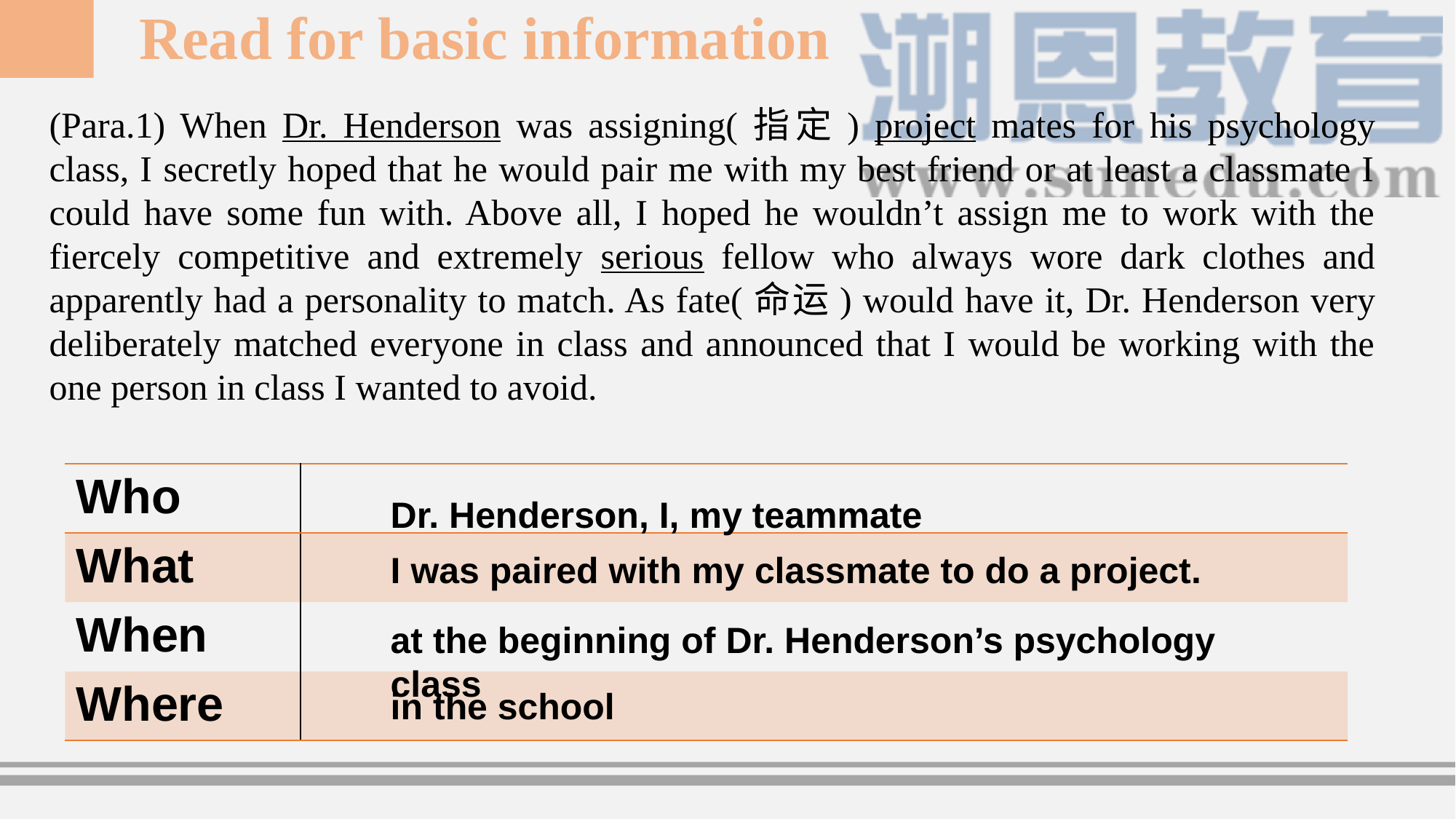

Read for basic information
(Para.1) When Dr. Henderson was assigning(指定) project mates for his psychology class, I secretly hoped that he would pair me with my best friend or at least a classmate I could have some fun with. Above all, I hoped he wouldn’t assign me to work with the fiercely competitive and extremely serious fellow who always wore dark clothes and apparently had a personality to match. As fate(命运) would have it, Dr. Henderson very deliberately matched everyone in class and announced that I would be working with the one person in class I wanted to avoid.
| Who |  |
| --- | --- |
| What |  |
| When |  |
| Where |  |
Dr. Henderson, I, my teammate
I was paired with my classmate to do a project.
at the beginning of Dr. Henderson’s psychology class
in the school